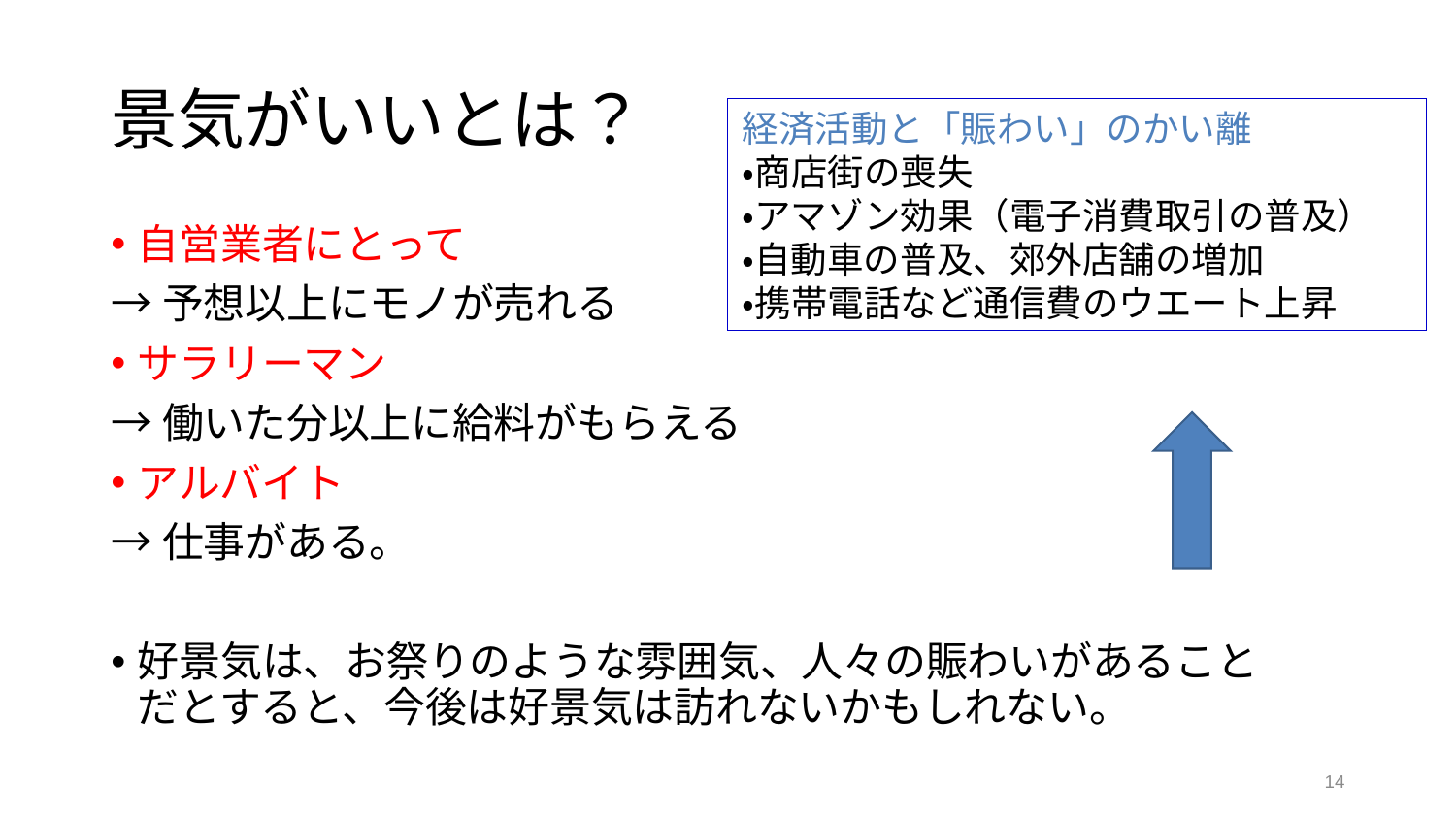

# 景気がいいとは？
経済活動と「賑わい」のかい離
・商店街の喪失
・アマゾン効果（電子消費取引の普及）
・自動車の普及、郊外店舗の増加
・携帯電話など通信費のウエート上昇
自営業者にとって
→予想以上にモノが売れる
サラリーマン
→働いた分以上に給料がもらえる
アルバイト
→仕事がある。

好景気は、お祭りのような雰囲気、人々の賑わいがあることだとすると、今後は好景気は訪れないかもしれない。

14